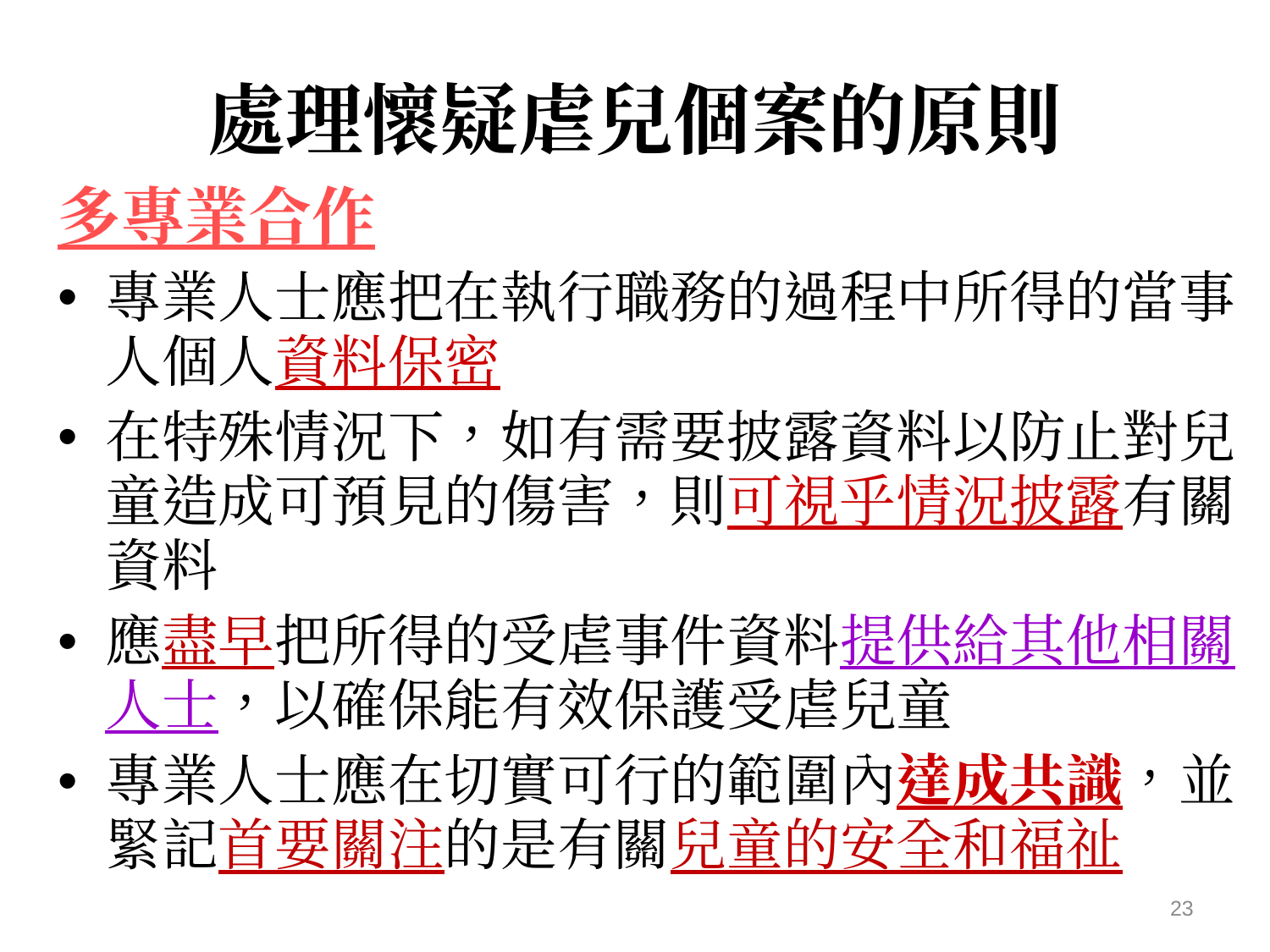

# 處理懷疑虐兒個案的原則
多專業合作
專業人士應把在執行職務的過程中所得的當事人個人資料保密
在特殊情況下，如有需要披露資料以防止對兒童造成可預見的傷害，則可視乎情況披露有關資料
應盡早把所得的受虐事件資料提供給其他相關人士，以確保能有效保護受虐兒童
專業人士應在切實可行的範圍內達成共識，並緊記首要關注的是有關兒童的安全和福祉
23